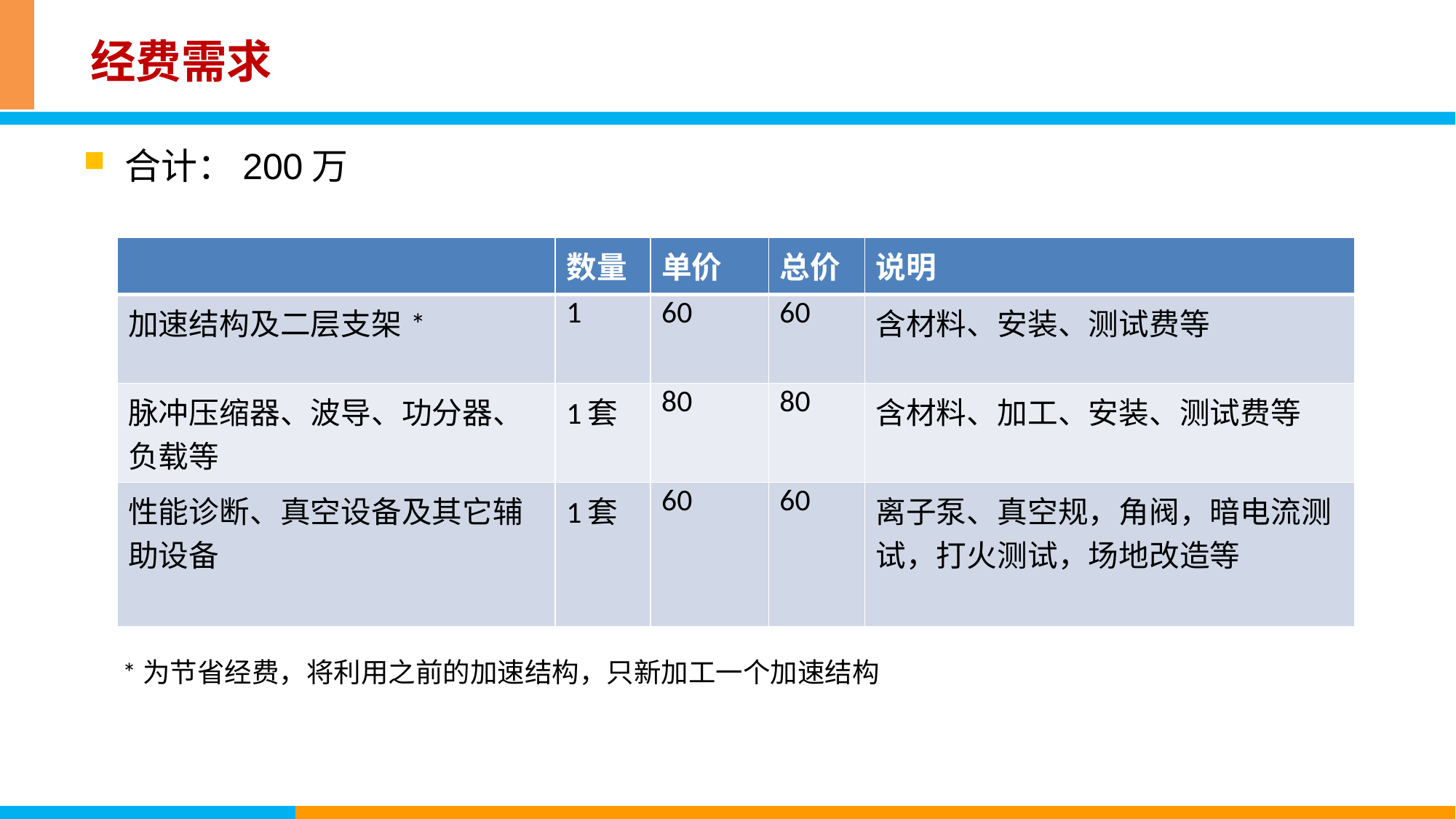

# 经费需求
合计：200万
|  | 数量 | 单价 | 总价 | 说明 |
| --- | --- | --- | --- | --- |
| 加速结构及二层支架\* | 1 | 60 | 60 | 含材料、安装、测试费等 |
| 脉冲压缩器、波导、功分器、负载等 | 1套 | 80 | 80 | 含材料、加工、安装、测试费等 |
| 性能诊断、真空设备及其它辅助设备 | 1套 | 60 | 60 | 离子泵、真空规，角阀，暗电流测试，打火测试，场地改造等 |
*为节省经费，将利用之前的加速结构，只新加工一个加速结构
12